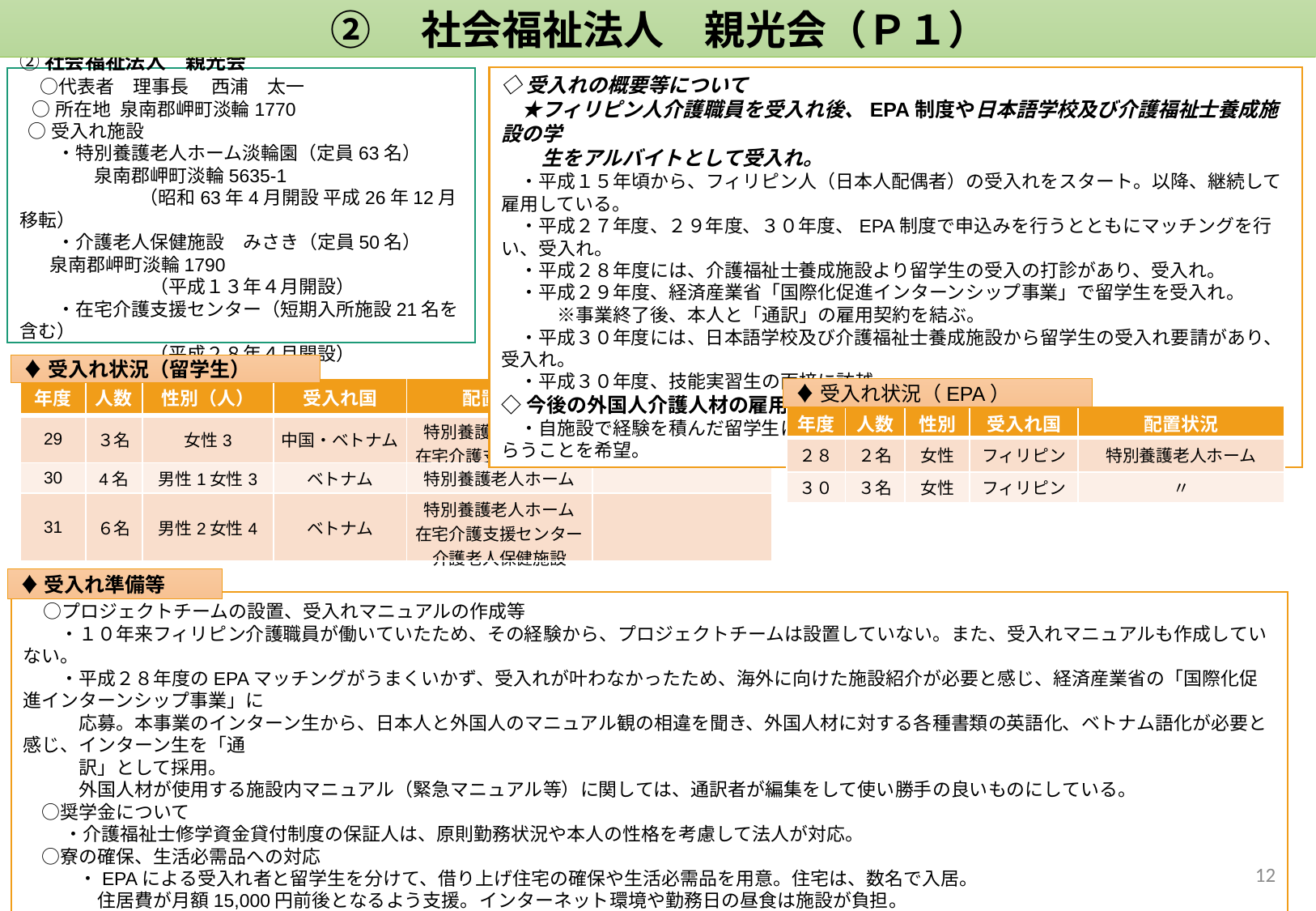

②　社会福祉法人　親光会（Ｐ１）
◇受入れの概要等について
　★フィリピン人介護職員を受入れ後、EPA制度や日本語学校及び介護福祉士養成施設の学
　　生をアルバイトとして受入れ。
　・平成１５年頃から、フィリピン人（日本人配偶者）の受入れをスタート。以降、継続して雇用している。
　・平成２７年度、２９年度、３０年度、EPA制度で申込みを行うとともにマッチングを行い、受入れ。
　・平成２８年度には、介護福祉士養成施設より留学生の受入の打診があり、受入れ。
　・平成２９年度、経済産業省「国際化促進インターンシップ事業」で留学生を受入れ。
　　　※事業終了後、本人と「通訳」の雇用契約を結ぶ。
　・平成３０年度には、日本語学校及び介護福祉士養成施設から留学生の受入れ要請があり、受入れ。
　・平成３０年度、技能実習生の面接に訪越。
◇今後の外国人介護人材の雇用方針
　・自施設で経験を積んだ留学生には、他の施設でリーダーとして受入れてもらい、働いてもらうことを希望。

②社会福祉法人　親光会
　○代表者　理事長 　西浦　太一
   ○所在地  泉南郡岬町淡輪1770
  ○受入れ施設
　　・特別養護老人ホーム淡輪園（定員63名）
　　　　泉南郡岬町淡輪5635-1
 　　　　　　（昭和63年4月開設 平成26年12月移転）
　　・介護老人保健施設　みさき（定員50名）
      泉南郡岬町淡輪1790
　　　　　　　（平成１３年４月開設）
　　・在宅介護支援センター（短期入所施設21名を含む）
　　　　　　　（平成２８年４月開設）

♦受入れ状況（留学生）
| 年度 | 人数 | 性別（人） | 受入れ国 | 配置状況 | 備考 |
| --- | --- | --- | --- | --- | --- |
| 29 | ３名 | 女性3 | 中国・ベトナム | 特別養護老人ホーム 在宅介護支援センター | 中国籍女性１名帰国 |
| 30 | 4名 | 男性1女性3 | ベトナム | 特別養護老人ホーム |  |
| 31 | ６名 | 男性2女性4 | ベトナム | 特別養護老人ホーム 在宅介護支援センター 介護老人保健施設 |  |
♦受入れ状況（EPA）
| 年度 | 人数 | 性別 | 受入れ国 | 配置状況 |
| --- | --- | --- | --- | --- |
| ２８ | ２名 | 女性 | フィリピン | 特別養護老人ホーム |
| ３０ | ３名 | 女性 | フィリピン | 〃 |
♦受入れ準備等
　○プロジェクトチームの設置、受入れマニュアルの作成等
　　・１０年来フィリピン介護職員が働いていたため、その経験から、プロジェクトチームは設置していない。また、受入れマニュアルも作成していない。
　　・平成２８年度のEPAマッチングがうまくいかず、受入れが叶わなかったため、海外に向けた施設紹介が必要と感じ、経済産業省の「国際化促進インターンシップ事業」に
　　　応募。本事業のインターン生から、日本人と外国人のマニュアル観の相違を聞き、外国人材に対する各種書類の英語化、ベトナム語化が必要と感じ、インターン生を「通
　　　訳」として採用。
　　　外国人材が使用する施設内マニュアル（緊急マニュアル等）に関しては、通訳者が編集をして使い勝手の良いものにしている。
　○奨学金について
　 　・介護福祉士修学資金貸付制度の保証人は、原則勤務状況や本人の性格を考慮して法人が対応。
　○寮の確保、生活必需品への対応
　　　・EPAによる受入れ者と留学生を分けて、借り上げ住宅の確保や生活必需品を用意。住宅は、数名で入居。
　　　　住居費が月額15,000円前後となるよう支援。インターネット環境や勤務日の昼食は施設が負担。
　○覚書、契約等の作成
　　　・貸与型奨学金契約書、雇用契約　　・連帯保証人の依頼文書
12